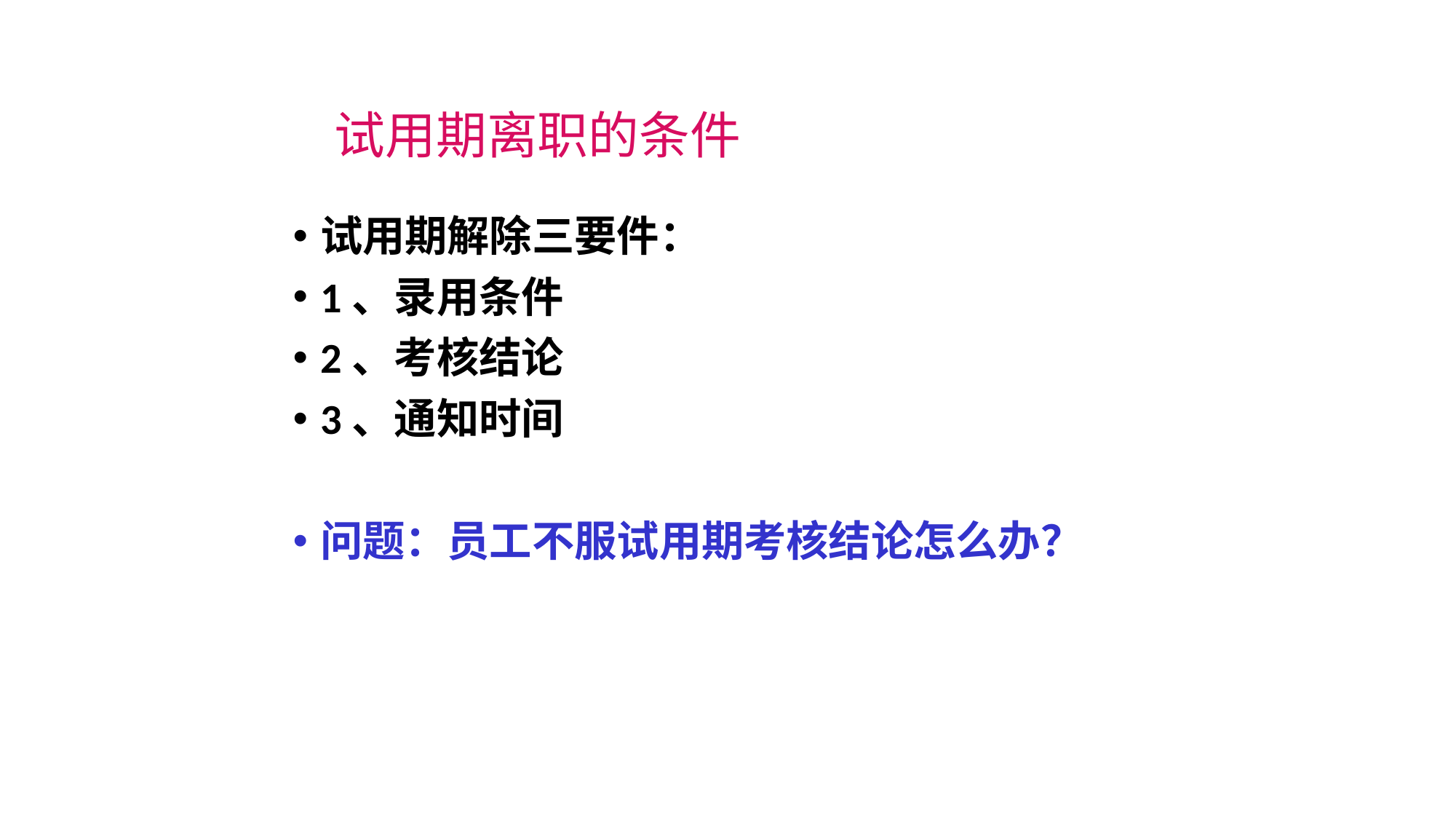

# 试用期离职的条件
试用期解除三要件：
1、录用条件
2、考核结论
3、通知时间

问题：员工不服试用期考核结论怎么办？